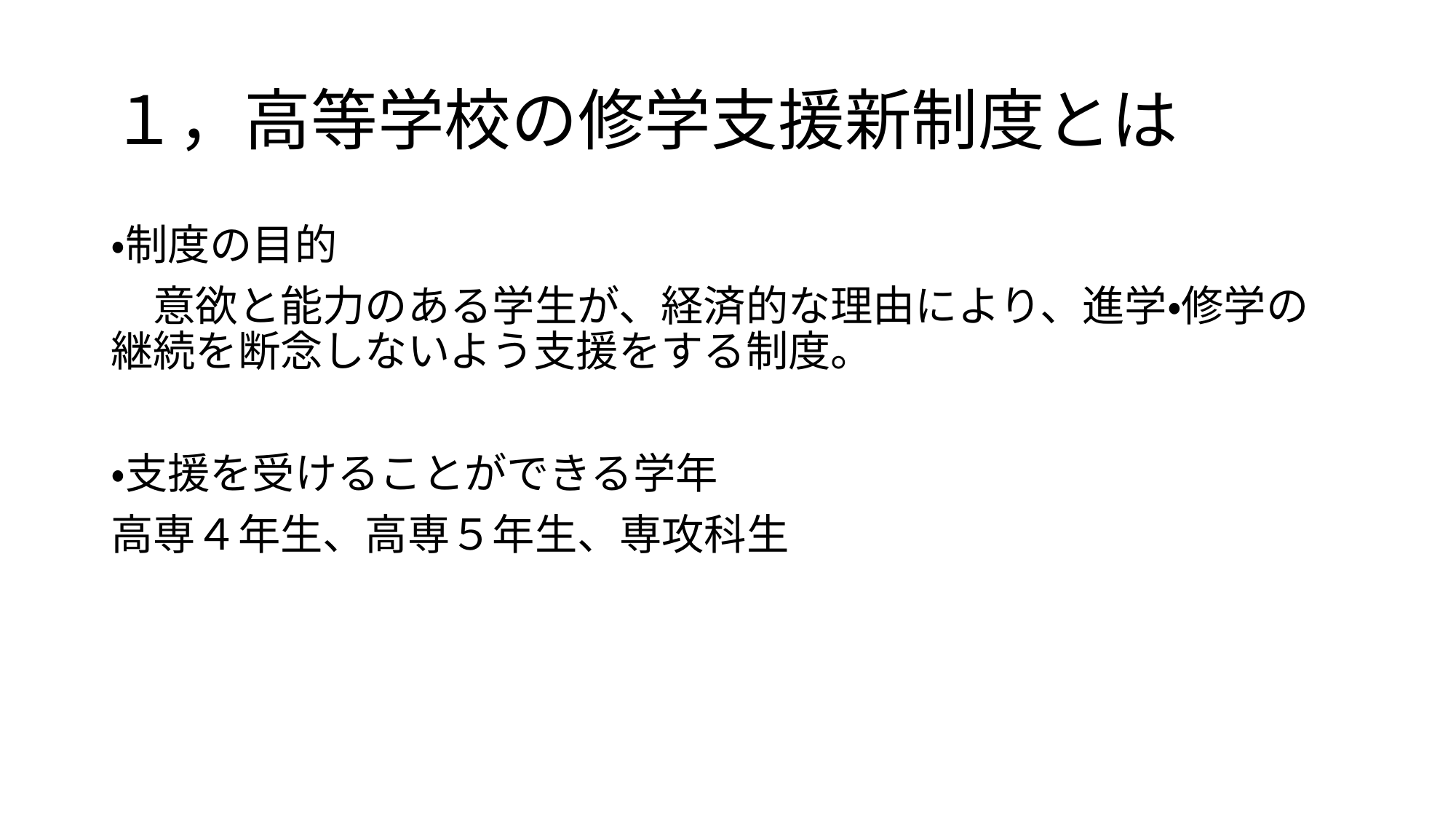

# １，高等学校の修学支援新制度とは
・制度の目的
　意欲と能力のある学生が、経済的な理由により、進学・修学の継続を断念しないよう支援をする制度。

・支援を受けることができる学年
高専４年生、高専５年生、専攻科生